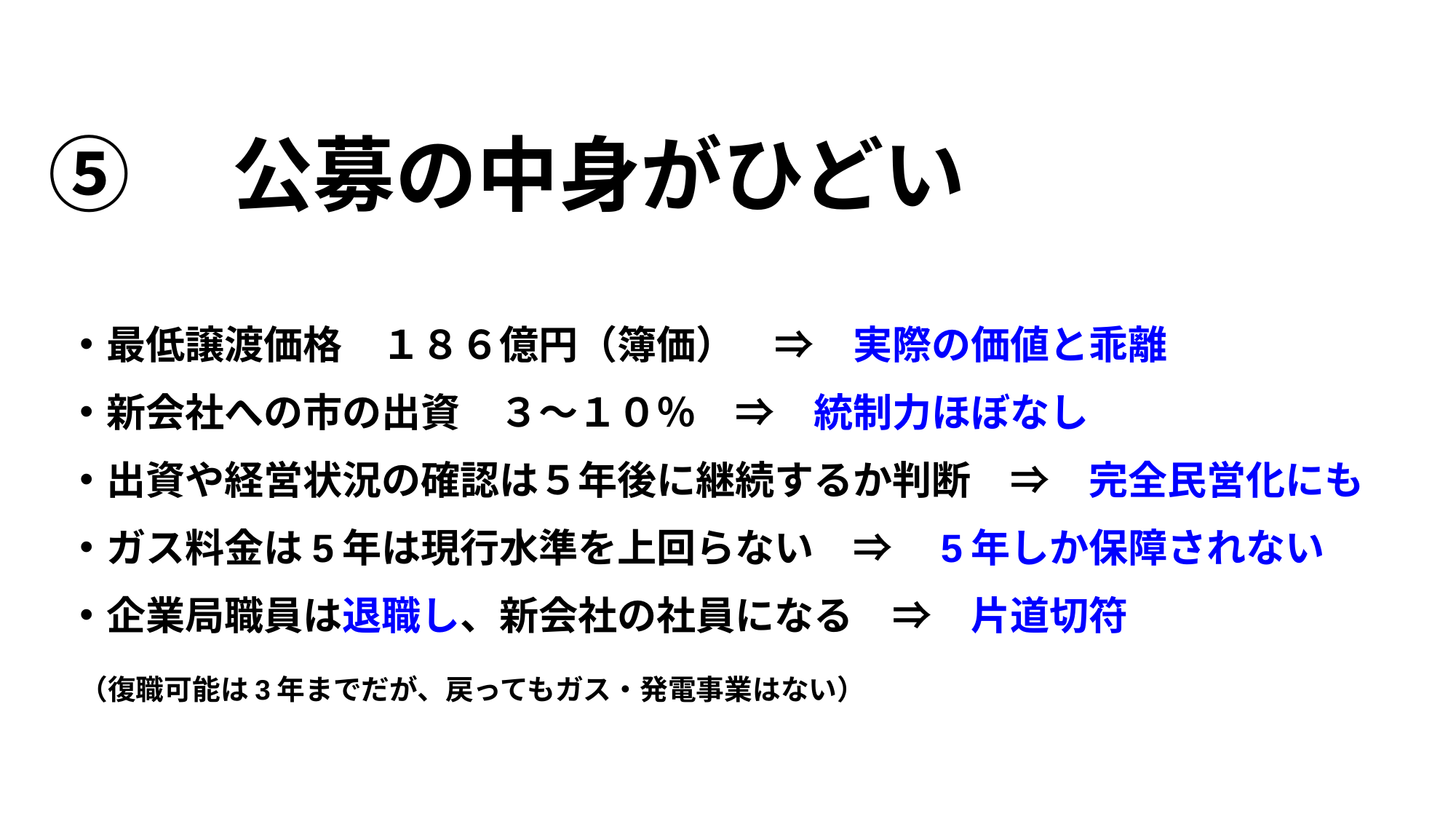

# ⑤　公募の中身がひどい
最低譲渡価格　１８６億円（簿価）　⇒　実際の価値と乖離
新会社への市の出資　３～１０％　⇒　統制力ほぼなし
出資や経営状況の確認は５年後に継続するか判断　⇒　完全民営化にも
ガス料金は5年は現行水準を上回らない　⇒　5年しか保障されない
企業局職員は退職し、新会社の社員になる　⇒　片道切符
（復職可能は3年までだが、戻ってもガス・発電事業はない）